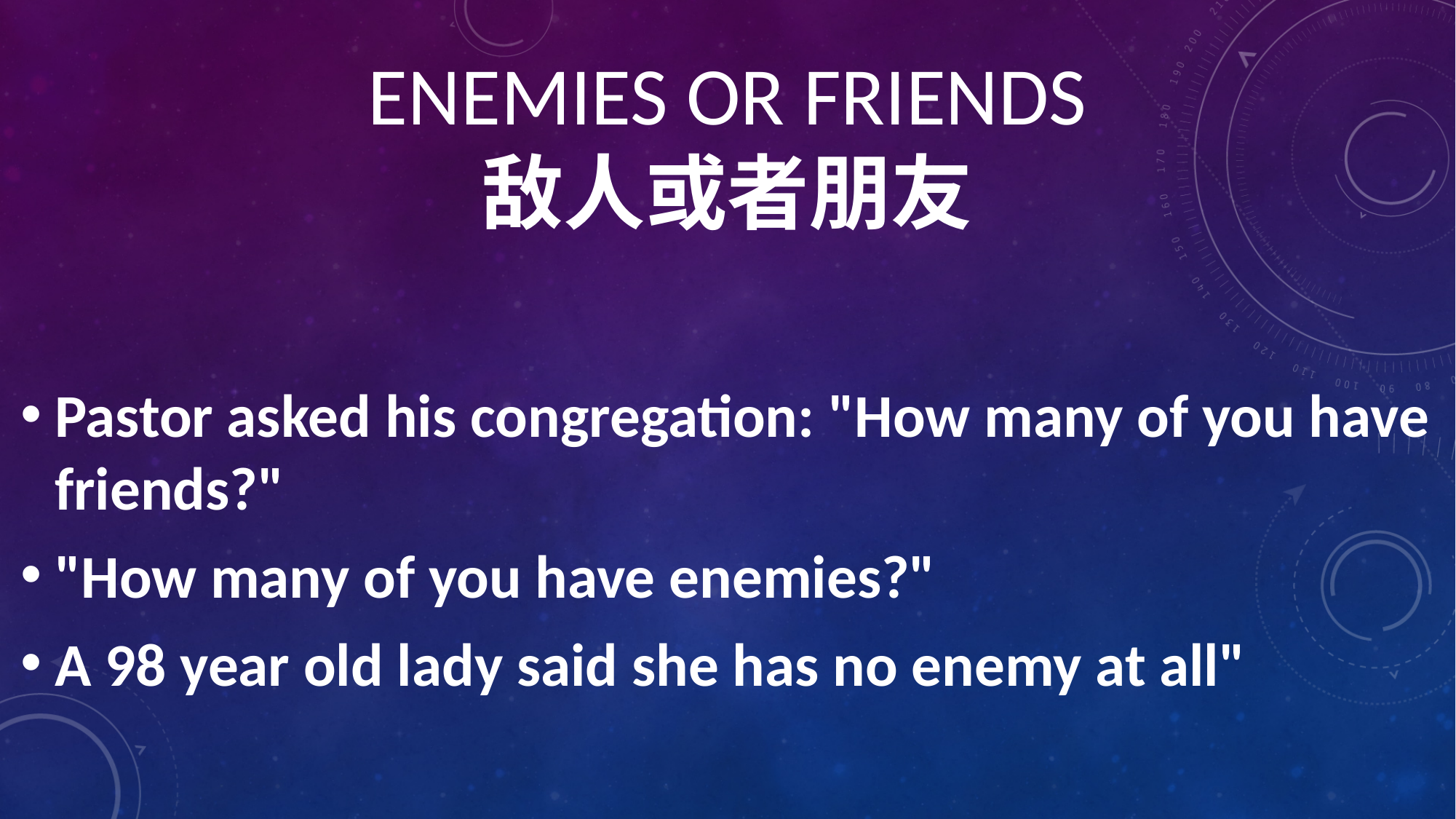

# ENEMIES OR FRIENDS 敌人或者朋友
Pastor asked his congregation: "How many of you have friends?"
"How many of you have enemies?"
A 98 year old lady said she has no enemy at all"